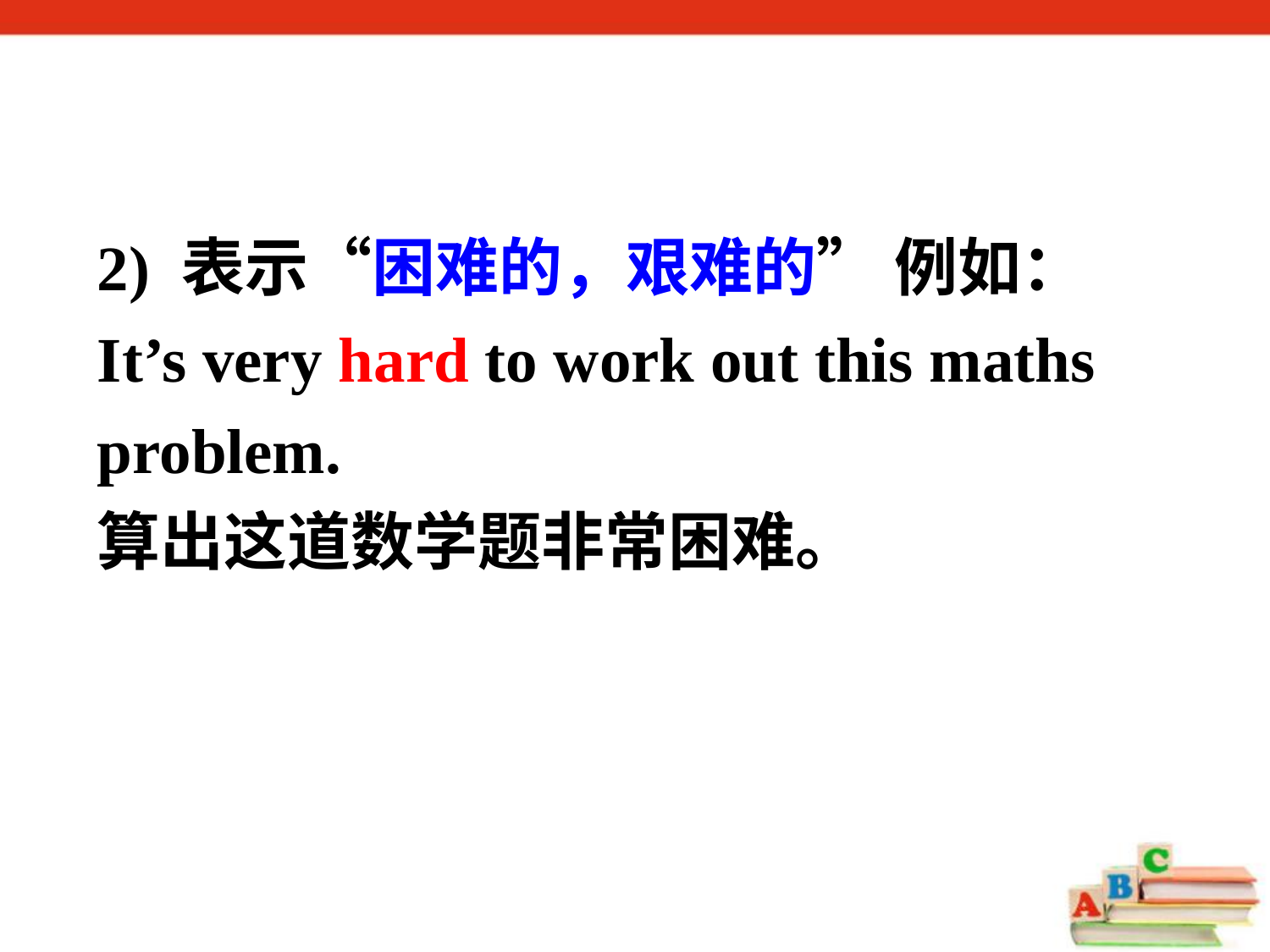

2) 表示“困难的，艰难的” 例如：
It’s very hard to work out this maths problem.
算出这道数学题非常困难。